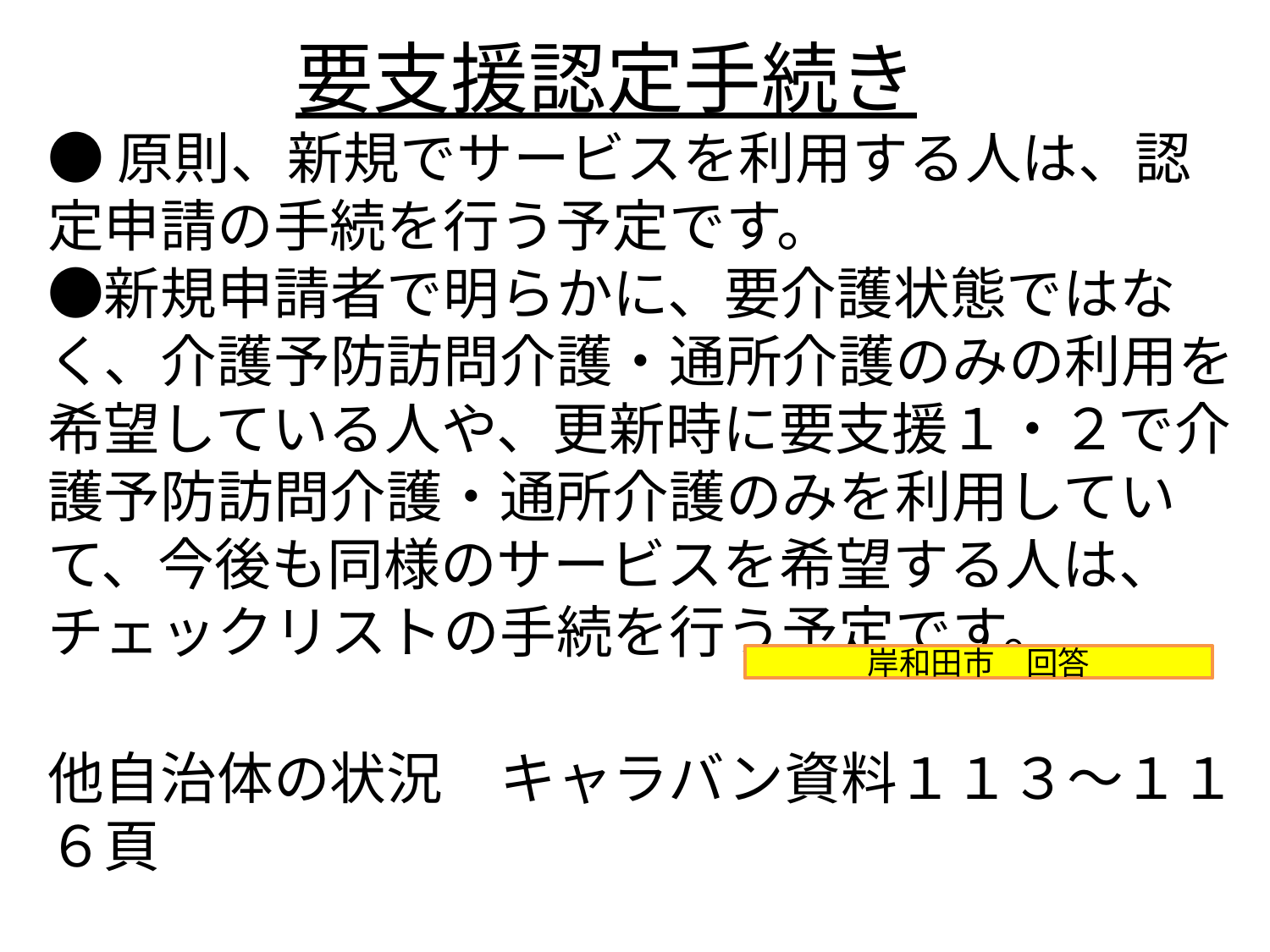

# 要支援認定手続き
●原則、新規でサービスを利用する人は、認定申請の手続を行う予定です。
●新規申請者で明らかに、要介護状態ではなく、介護予防訪問介護・通所介護のみの利用を希望している人や、更新時に要支援１・２で介護予防訪問介護・通所介護のみを利用していて、今後も同様のサービスを希望する人は、チェックリストの手続を行う予定です。
他自治体の状況　キャラバン資料１１３～１１６頁
岸和田市　回答